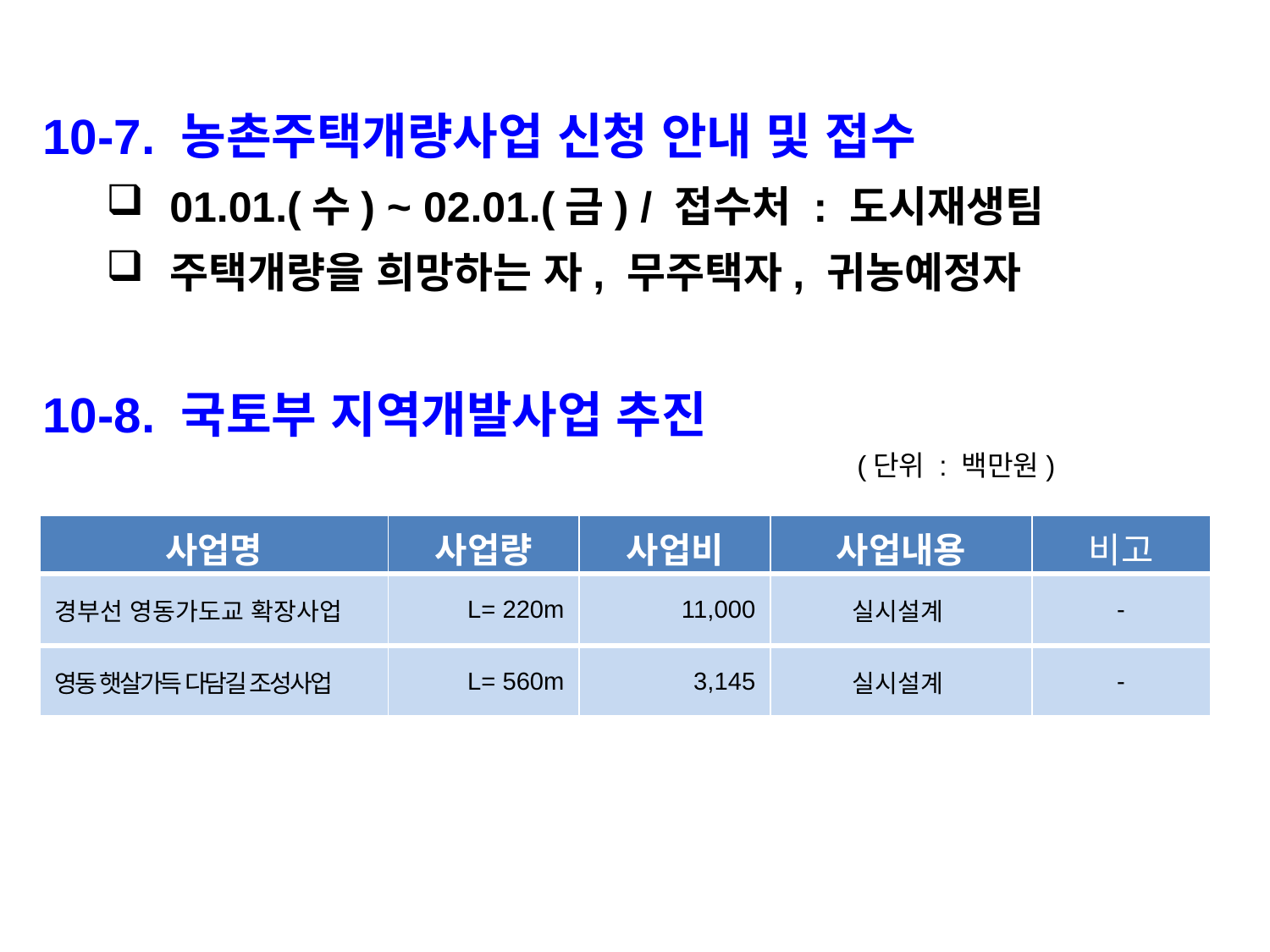

10-7. 농촌주택개량사업 신청 안내 및 접수
01.01.(수) ~ 02.01.(금) / 접수처 : 도시재생팀
주택개량을 희망하는 자, 무주택자, 귀농예정자
10-8. 국토부 지역개발사업 추진
                                                                                                        (단위 : 백만원)
| 사업명 | 사업량 | 사업비 | 사업내용 | 비고 |
| --- | --- | --- | --- | --- |
| 경부선 영동가도교 확장사업 | L= 220m | 11,000 | 실시설계 | - |
| 영동 햇살가득 다담길 조성사업 | L= 560m | 3,145 | 실시설계 | - |